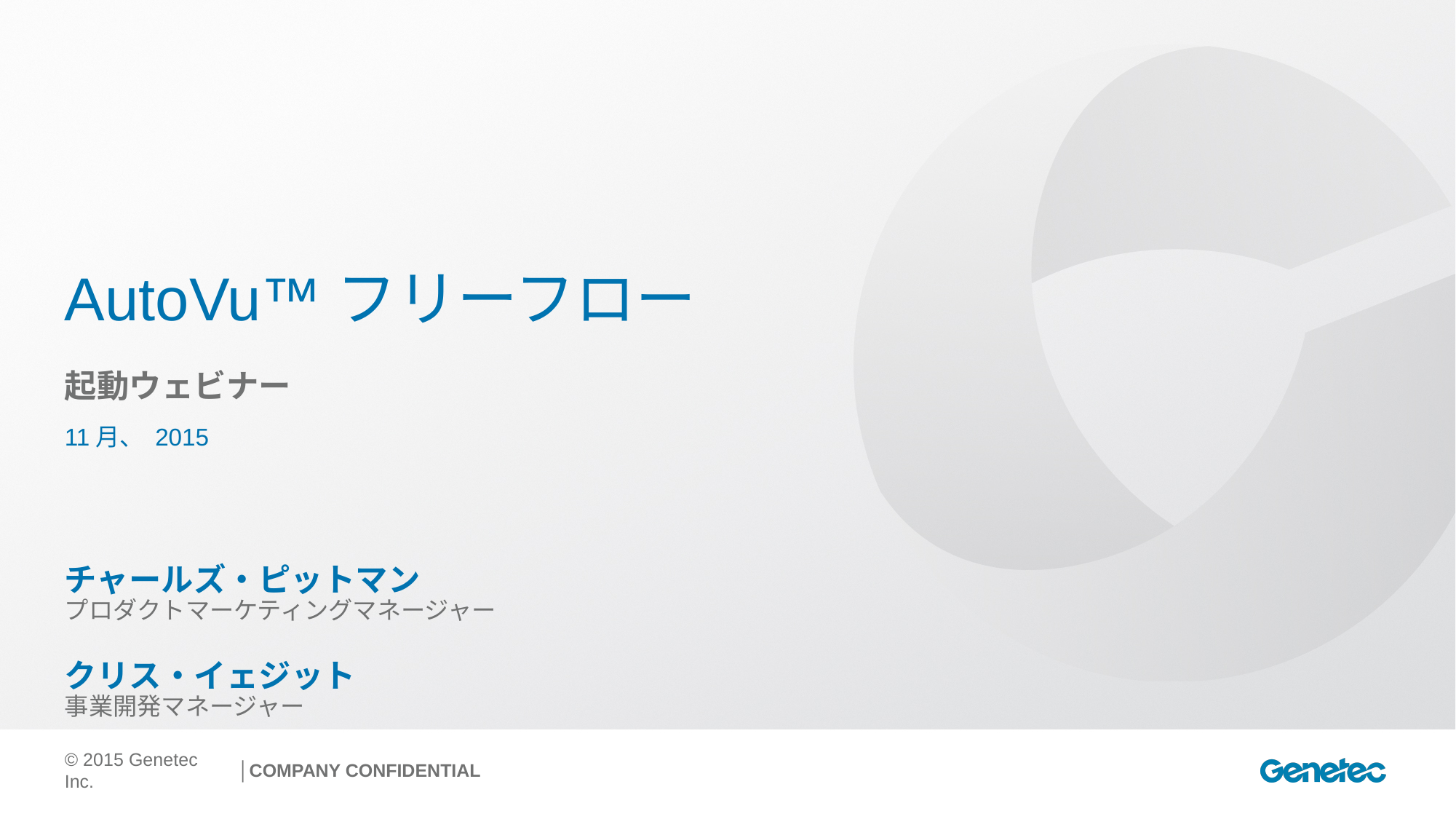

# AutoVu™フリーフロー
起動ウェビナー
11月、 2015

チャールズ・ピットマン
プロダクトマーケティングマネージャー
クリス・イェジット
事業開発マネージャー
│COMPANY CONFIDENTIAL